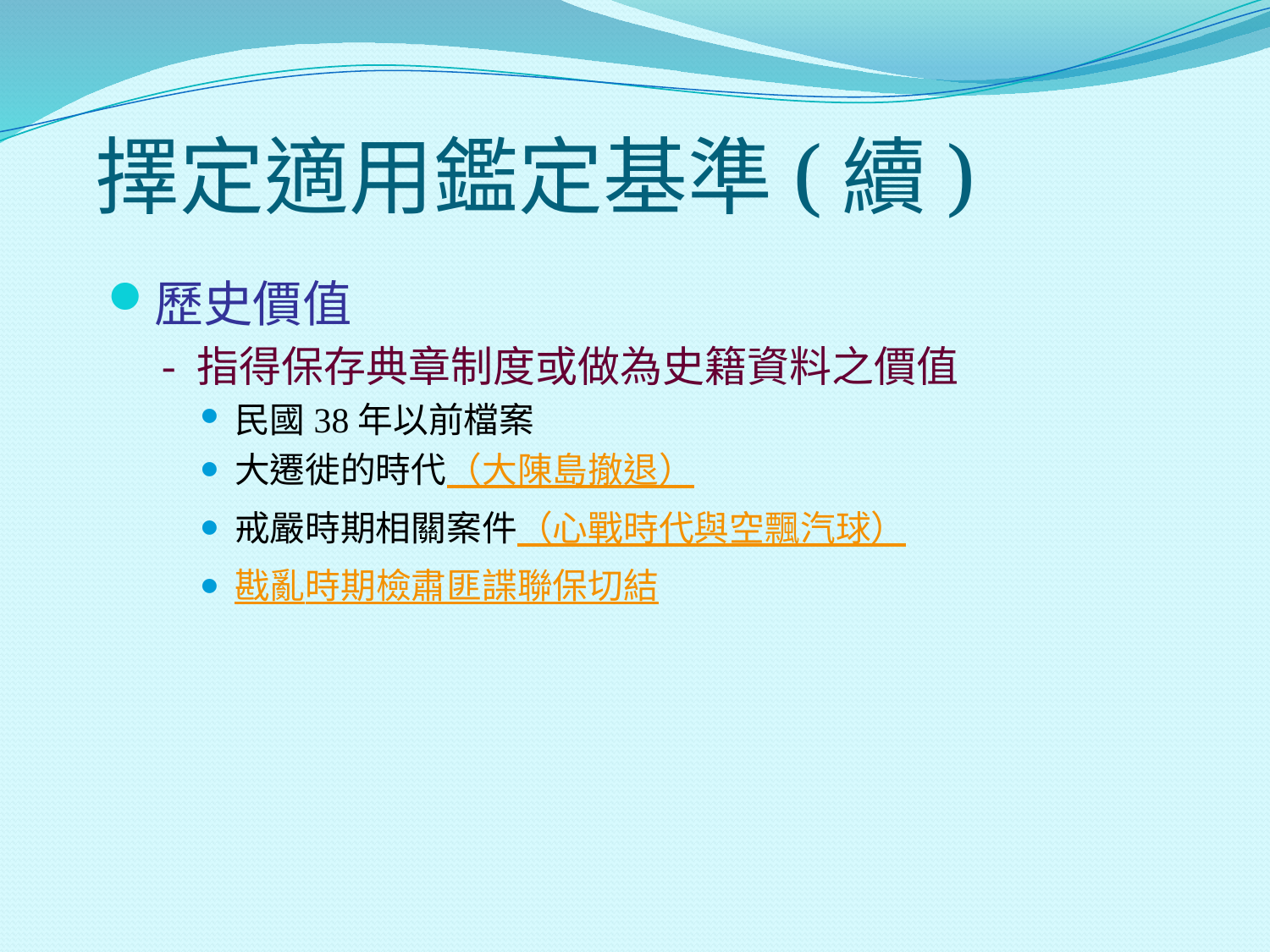

# 擇定適用鑑定基準(續)
歷史價值
- 指得保存典章制度或做為史籍資料之價值
民國38年以前檔案
大遷徙的時代（大陳島撤退）
戒嚴時期相關案件（心戰時代與空飄汽球）
戡亂時期檢肅匪諜聯保切結